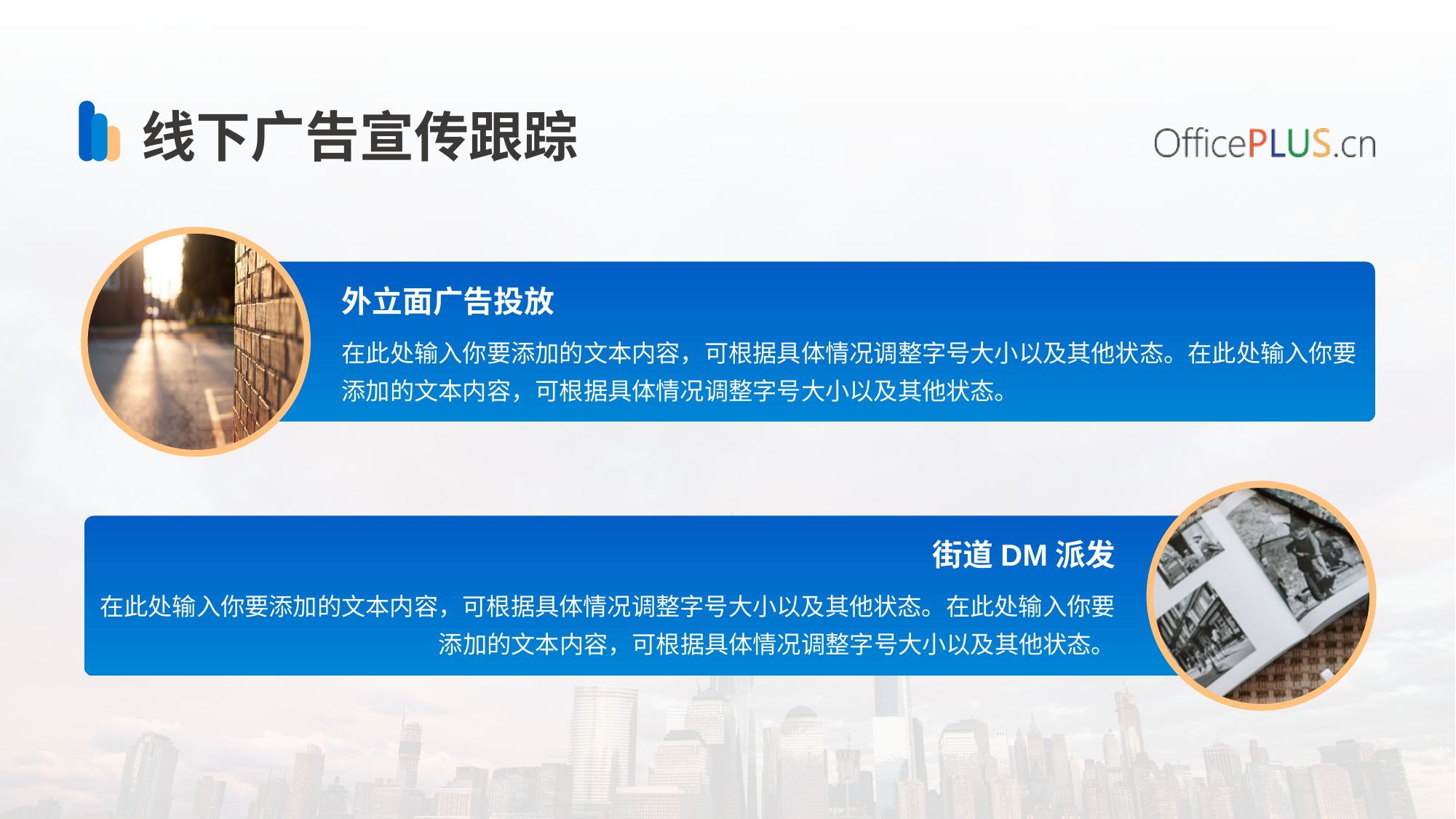

线下广告宣传跟踪

外立面广告投放
在此处输入你要添加的文本内容，可根据具体情况调整字号大小以及其他状态。在此处输入你要添加的文本内容，可根据具体情况调整字号大小以及其他状态。

街道DM派发
在此处输入你要添加的文本内容，可根据具体情况调整字号大小以及其他状态。在此处输入你要添加的文本内容，可根据具体情况调整字号大小以及其他状态。